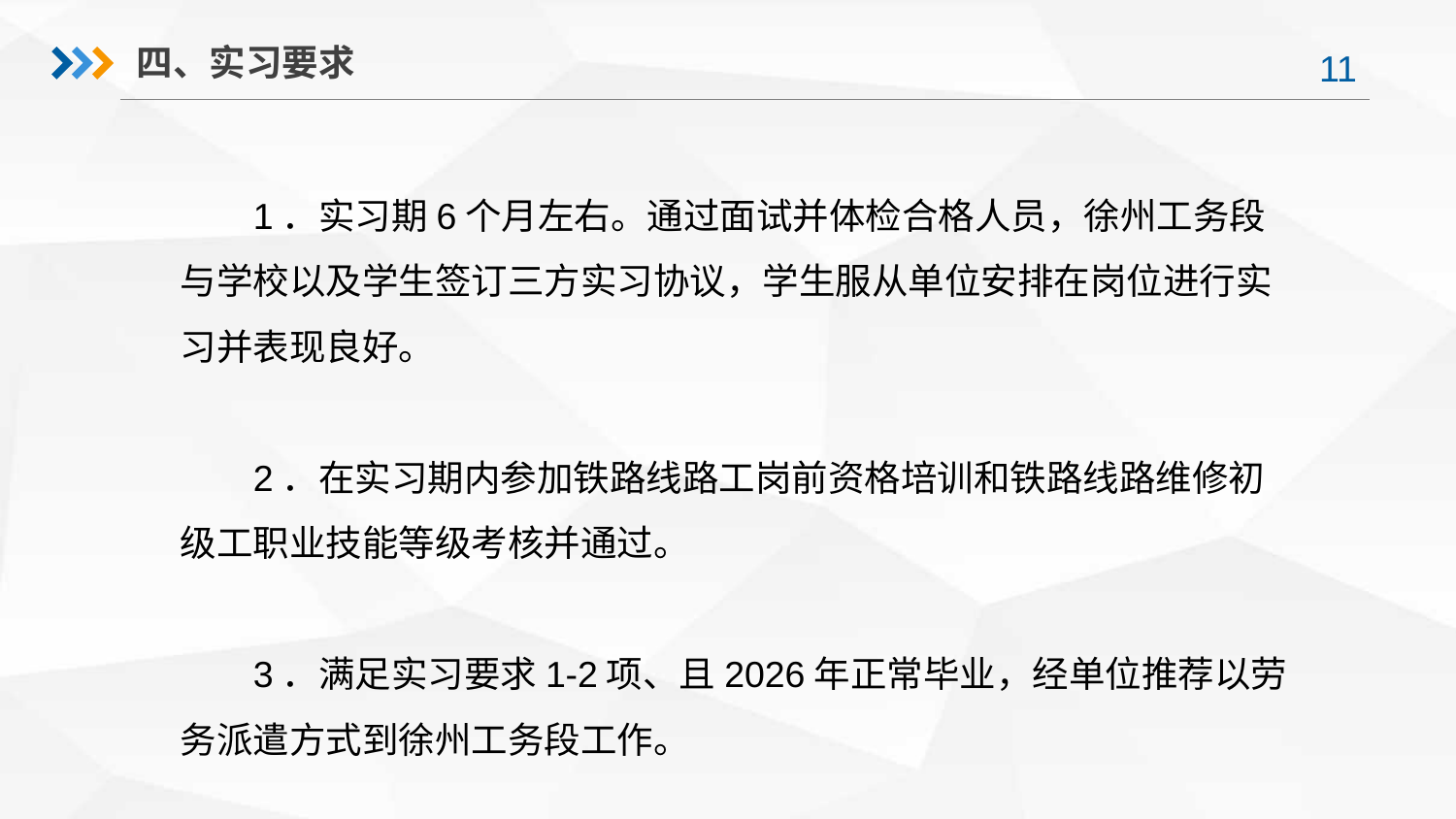

四、实习要求
1．实习期6个月左右。通过面试并体检合格人员，徐州工务段与学校以及学生签订三方实习协议，学生服从单位安排在岗位进行实习并表现良好。

2．在实习期内参加铁路线路工岗前资格培训和铁路线路维修初级工职业技能等级考核并通过。

3．满足实习要求1-2项、且2026年正常毕业，经单位推荐以劳务派遣方式到徐州工务段工作。